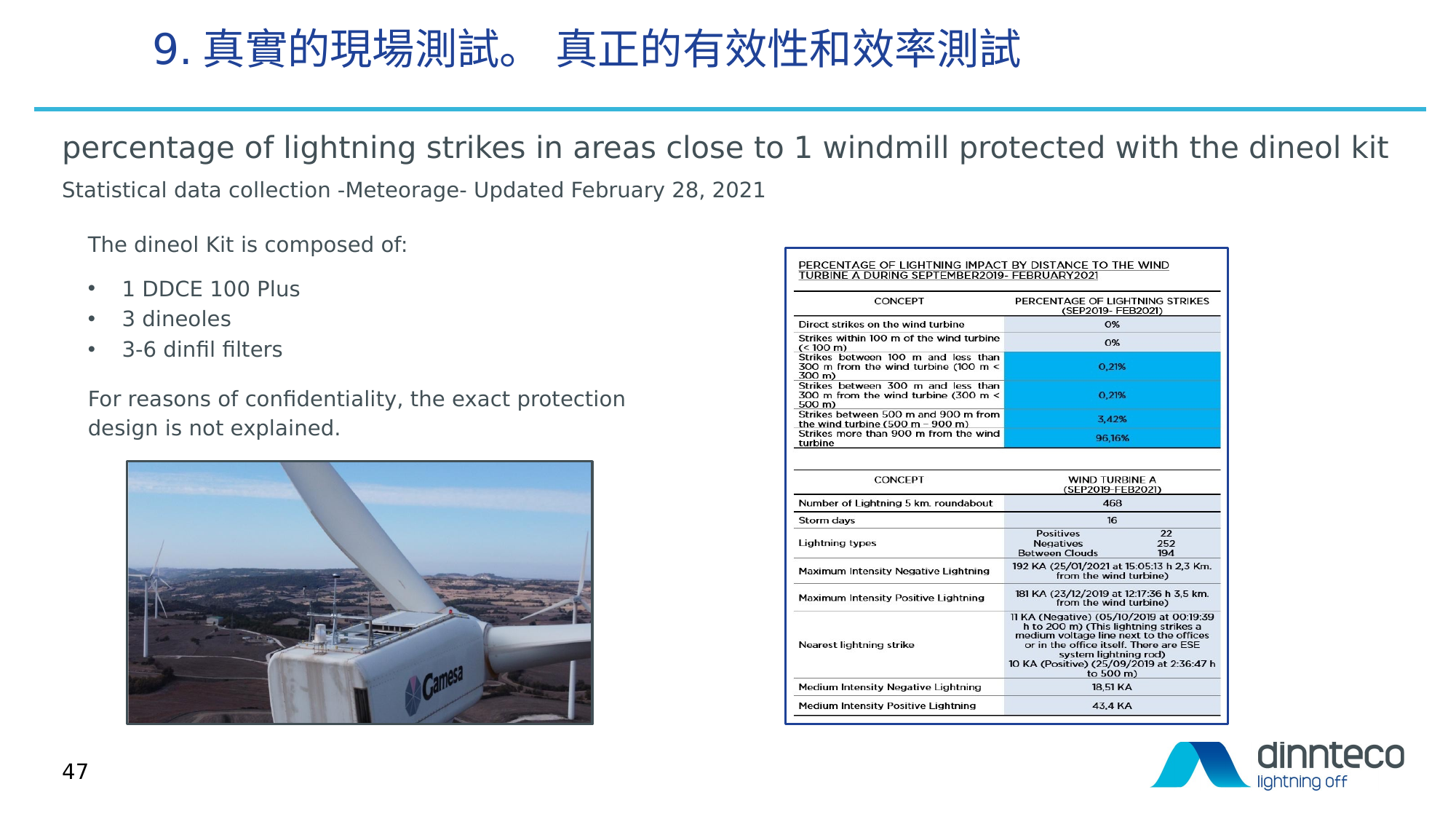

9.真實的現場測試。 真正的有效性和效率測試
percentage of lightning strikes in areas close to 1 windmill protected with the dineol kit
Statistical data collection -Meteorage- Updated February 28, 2021

The dineol Kit is composed of:
1 DDCE 100 Plus
3 dineoles
3-6 dinfil filters
For reasons of confidentiality, the exact protection  design is not explained.

47